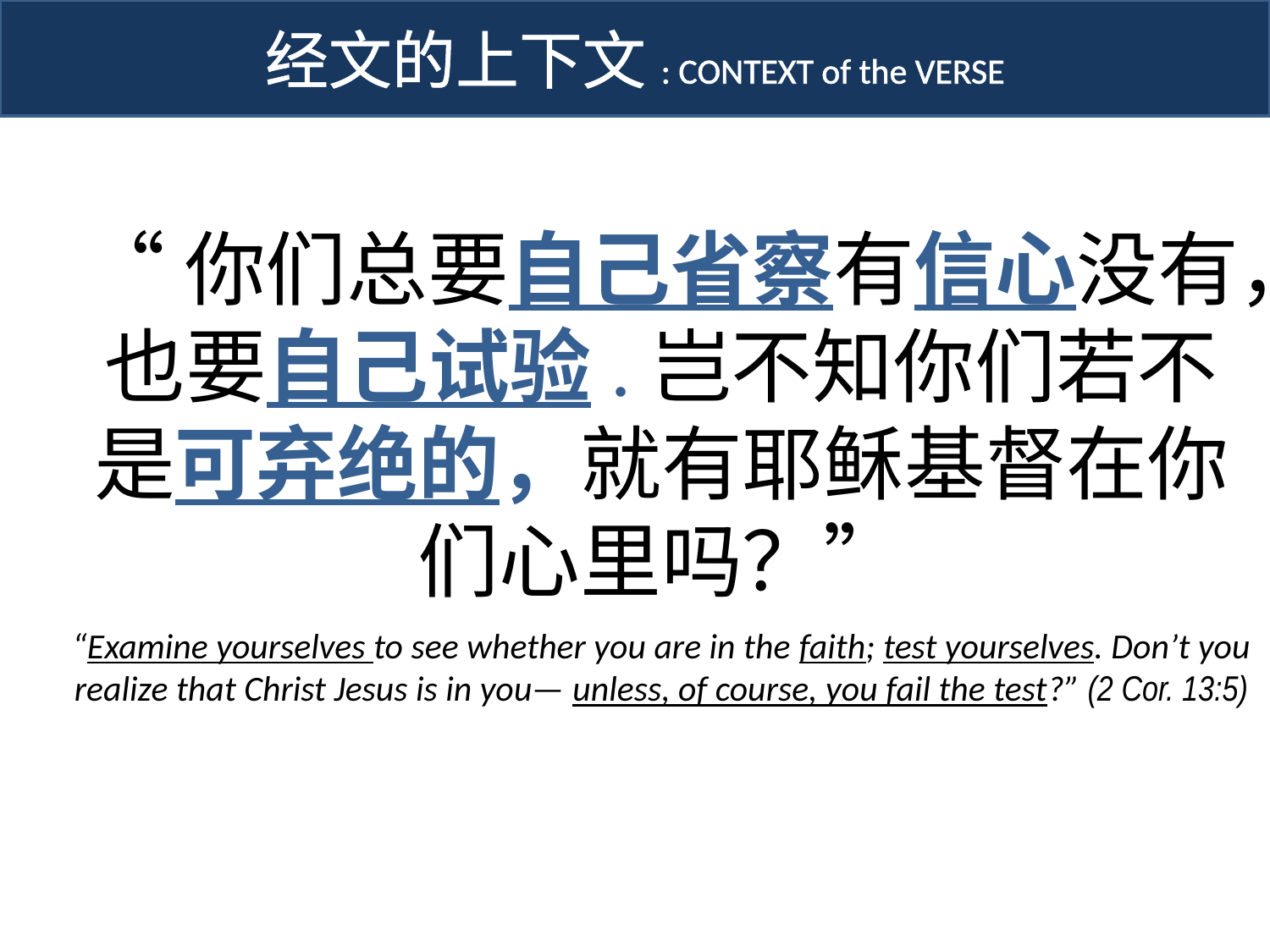

经文的上下文: CONTEXT of the VERSE
“你们总要自己省察有信心没有，也要自己试验.岂不知你们若不是可弃绝的，就有耶稣基督在你们心里吗？”

“Examine yourselves to see whether you are in the faith; test yourselves. Don’t you realize that Christ Jesus is in you— unless, of course, you fail the test?” (2 Cor. 13:5)